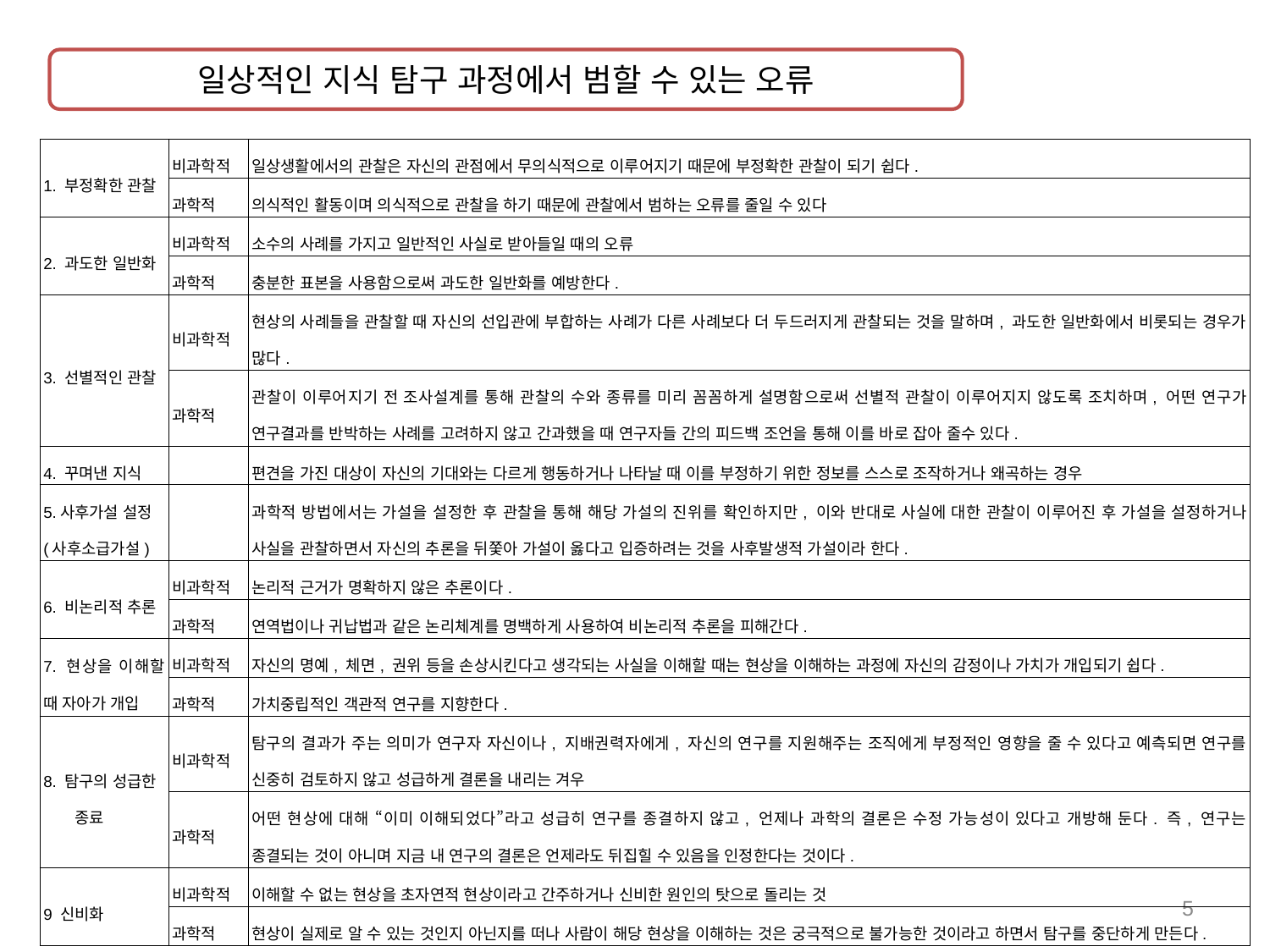

일상적인 지식 탐구 과정에서 범할 수 있는 오류
| 1. 부정확한 관찰 | 비과학적 | 일상생활에서의 관찰은 자신의 관점에서 무의식적으로 이루어지기 때문에 부정확한 관찰이 되기 쉽다. |
| --- | --- | --- |
|  | 과학적 | 의식적인 활동이며 의식적으로 관찰을 하기 때문에 관찰에서 범하는 오류를 줄일 수 있다 |
| 2. 과도한 일반화 | 비과학적 | 소수의 사례를 가지고 일반적인 사실로 받아들일 때의 오류 |
|  | 과학적 | 충분한 표본을 사용함으로써 과도한 일반화를 예방한다. |
| 3. 선별적인 관찰 | 비과학적 | 현상의 사례들을 관찰할 때 자신의 선입관에 부합하는 사례가 다른 사례보다 더 두드러지게 관찰되는 것을 말하며, 과도한 일반화에서 비롯되는 경우가 많다. |
|  | 과학적 | 관찰이 이루어지기 전 조사설계를 통해 관찰의 수와 종류를 미리 꼼꼼하게 설명함으로써 선별적 관찰이 이루어지지 않도록 조치하며, 어떤 연구가 연구결과를 반박하는 사례를 고려하지 않고 간과했을 때 연구자들 간의 피드백 조언을 통해 이를 바로 잡아 줄수 있다. |
| 4. 꾸며낸 지식 |  | 편견을 가진 대상이 자신의 기대와는 다르게 행동하거나 나타날 때 이를 부정하기 위한 정보를 스스로 조작하거나 왜곡하는 경우 |
| 5.사후가설 설정 (사후소급가설) |  | 과학적 방법에서는 가설을 설정한 후 관찰을 통해 해당 가설의 진위를 확인하지만, 이와 반대로 사실에 대한 관찰이 이루어진 후 가설을 설정하거나 사실을 관찰하면서 자신의 추론을 뒤쫓아 가설이 옳다고 입증하려는 것을 사후발생적 가설이라 한다. |
| 6. 비논리적 추론 | 비과학적 | 논리적 근거가 명확하지 않은 추론이다. |
|  | 과학적 | 연역법이나 귀납법과 같은 논리체계를 명백하게 사용하여 비논리적 추론을 피해간다. |
| 7. 현상을 이해할 때 자아가 개입 | 비과학적 | 자신의 명예, 체면, 권위 등을 손상시킨다고 생각되는 사실을 이해할 때는 현상을 이해하는 과정에 자신의 감정이나 가치가 개입되기 쉽다. |
|  | 과학적 | 가치중립적인 객관적 연구를 지향한다. |
| 8. 탐구의 성급한 종료 | 비과학적 | 탐구의 결과가 주는 의미가 연구자 자신이나, 지배권력자에게, 자신의 연구를 지원해주는 조직에게 부정적인 영향을 줄 수 있다고 예측되면 연구를 신중히 검토하지 않고 성급하게 결론을 내리는 겨우 |
|  | 과학적 | 어떤 현상에 대해 “이미 이해되었다”라고 성급히 연구를 종결하지 않고, 언제나 과학의 결론은 수정 가능성이 있다고 개방해 둔다. 즉, 연구는 종결되는 것이 아니며 지금 내 연구의 결론은 언제라도 뒤집힐 수 있음을 인정한다는 것이다. |
| 9 신비화 | 비과학적 | 이해할 수 없는 현상을 초자연적 현상이라고 간주하거나 신비한 원인의 탓으로 돌리는 것 |
|  | 과학적 | 현상이 실제로 알 수 있는 것인지 아닌지를 떠나 사람이 해당 현상을 이해하는 것은 궁극적으로 불가능한 것이라고 하면서 탐구를 중단하게 만든다. |
5